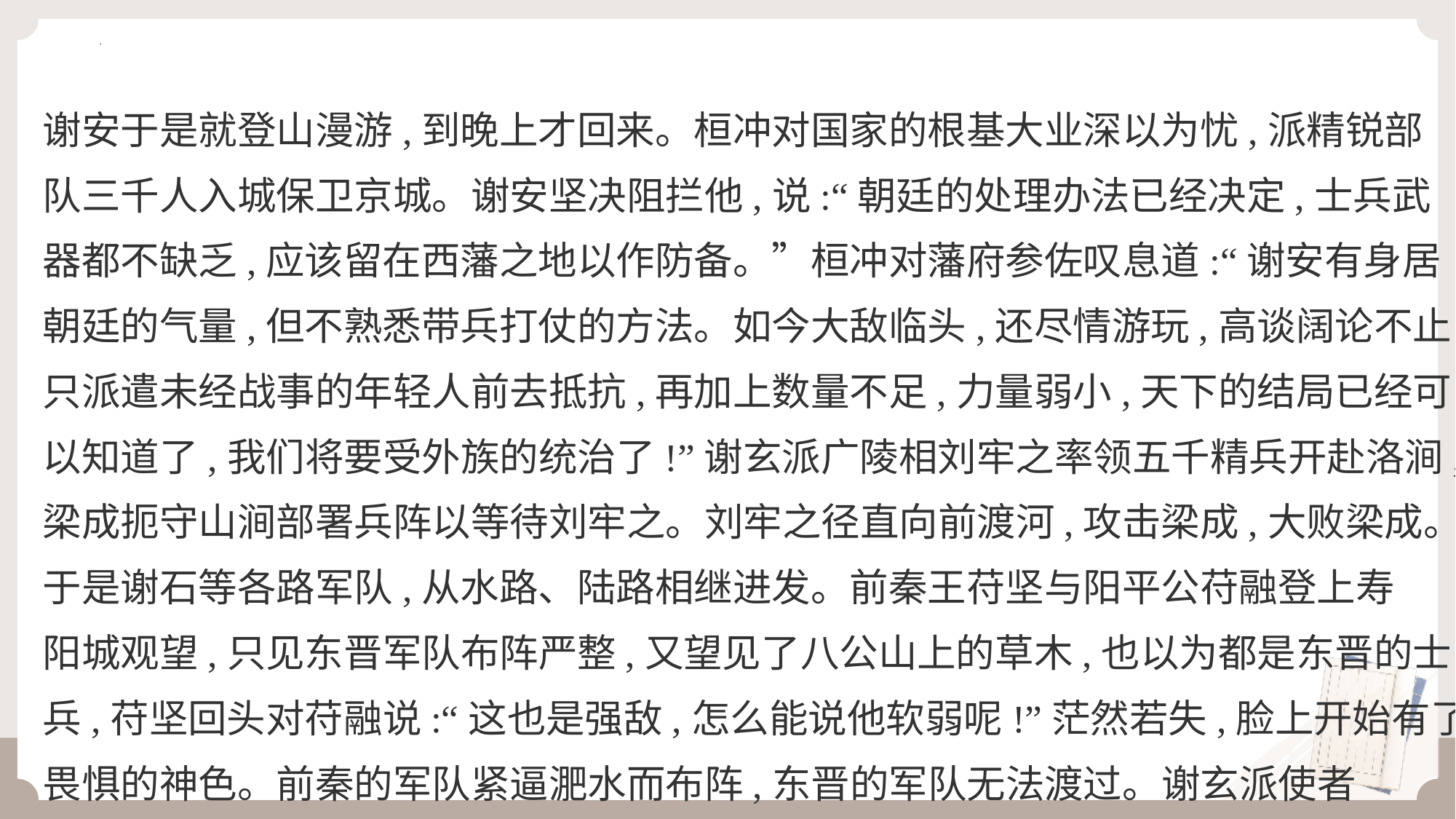

谢安于是就登山漫游,到晚上才回来。桓冲对国家的根基大业深以为忧,派精锐部
队三千人入城保卫京城。谢安坚决阻拦他,说:“朝廷的处理办法已经决定,士兵武
器都不缺乏,应该留在西藩之地以作防备。”桓冲对藩府参佐叹息道:“谢安有身居
朝廷的气量,但不熟悉带兵打仗的方法。如今大敌临头,还尽情游玩,高谈阔论不止,
只派遣未经战事的年轻人前去抵抗,再加上数量不足,力量弱小,天下的结局已经可
以知道了,我们将要受外族的统治了!”谢玄派广陵相刘牢之率领五千精兵开赴洛涧,
梁成扼守山涧部署兵阵以等待刘牢之。刘牢之径直向前渡河,攻击梁成,大败梁成。
于是谢石等各路军队,从水路、陆路相继进发。前秦王苻坚与阳平公苻融登上寿
阳城观望,只见东晋军队布阵严整,又望见了八公山上的草木,也以为都是东晋的士
兵,苻坚回头对苻融说:“这也是强敌,怎么能说他软弱呢!”茫然若失,脸上开始有了
畏惧的神色。前秦的军队紧逼淝水而布阵,东晋的军队无法渡过。谢玄派使者